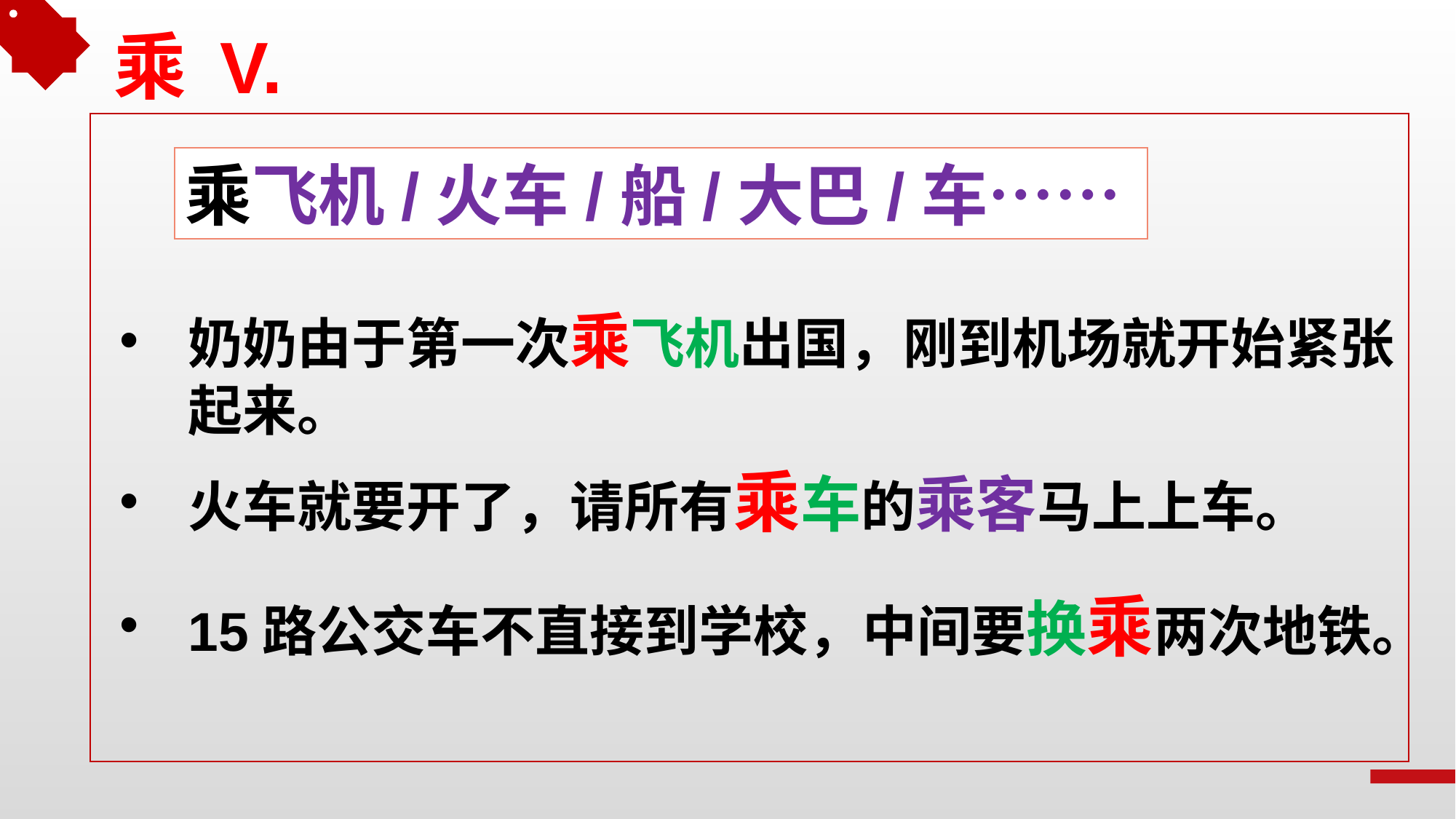

乘 V.

乘飞机/火车/船/大巴/车……
奶奶由于第一次乘飞机出国，刚到机场就开始紧张起来。
火车就要开了，请所有乘车的乘客马上上车。
15路公交车不直接到学校，中间要换乘两次地铁。